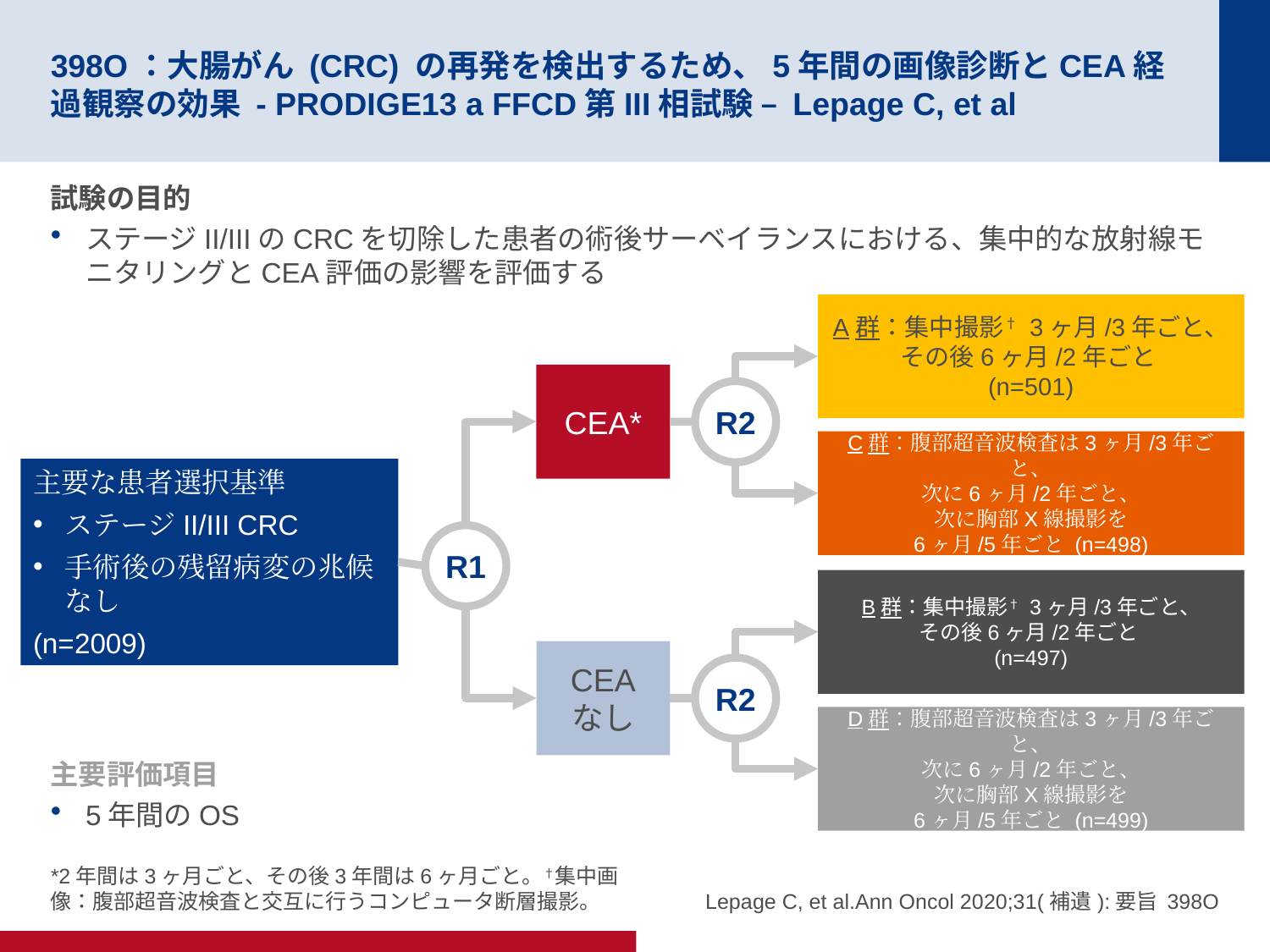

# 398O：大腸がん (CRC) の再発を検出するため、5年間の画像診断とCEA経過観察の効果 - PRODIGE13 a FFCD第III相試験 – Lepage C, et al
試験の目的
ステージII/IIIのCRCを切除した患者の術後サーベイランスにおける、集中的な放射線モニタリングとCEA評価の影響を評価する
A群：集中撮影† 3ヶ月/3年ごと、
その後6ヶ月/2年ごと
(n=501)
CEA*
R2
C群：腹部超音波検査は3ヶ月/3年ごと、
次に6ヶ月/2年ごと、
次に胸部X線撮影を
6ヶ月/5年ごと (n=498)
主要な患者選択基準
ステージII/III CRC
手術後の残留病変の兆候なし
(n=2009)
R1
B群：集中撮影† 3ヶ月/3年ごと、
その後6ヶ月/2年ごと
(n=497)
CEA
なし
R2
D群：腹部超音波検査は3ヶ月/3年ごと、
次に6ヶ月/2年ごと、
次に胸部X線撮影を
6ヶ月/5年ごと (n=499)
主要評価項目
5年間のOS

*2年間は3ヶ月ごと、その後3年間は6ヶ月ごと。†集中画像：腹部超音波検査と交互に行うコンピュータ断層撮影。
Lepage C, et al.Ann Oncol 2020;31(補遺):要旨 398O